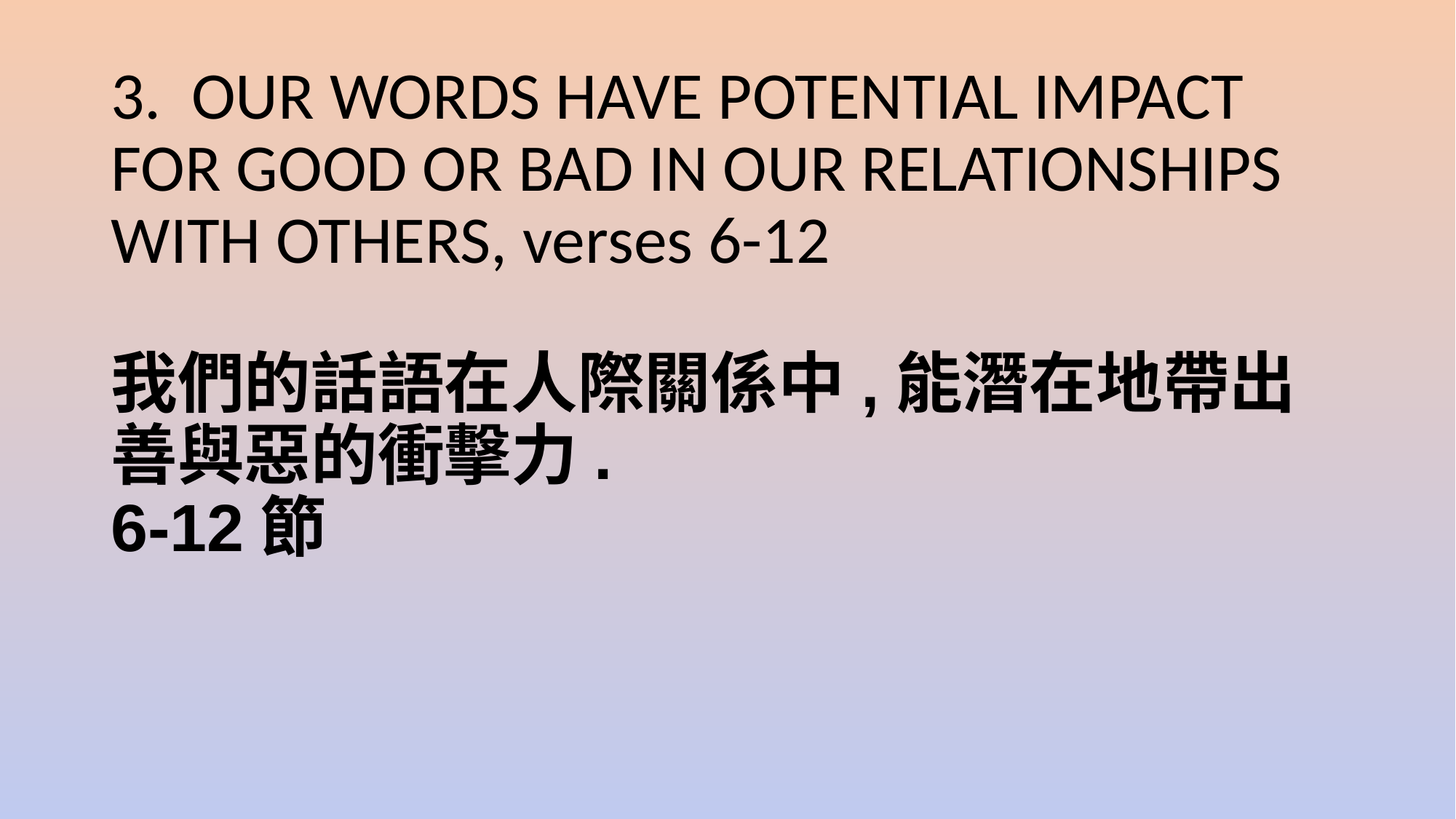

# 3.  OUR WORDS HAVE POTENTIAL IMPACT FOR GOOD OR BAD IN OUR RELATIONSHIPS WITH OTHERS, verses 6-12 我們的話語在人際關係中,能潛在地帶出善與惡的衝擊力. 6-12節